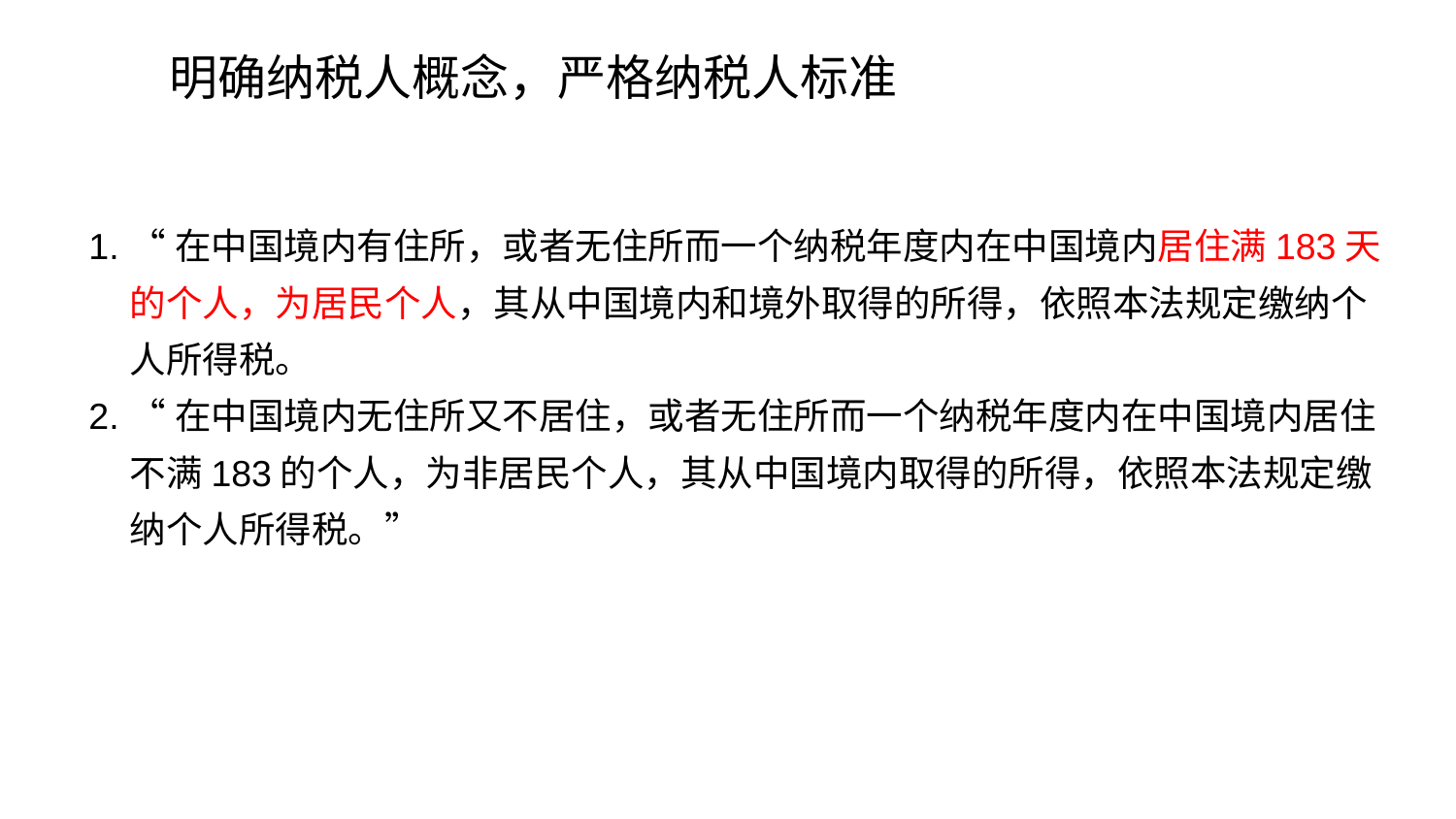

# 明确纳税人概念，严格纳税人标准
“在中国境内有住所，或者无住所而一个纳税年度内在中国境内居住满183天的个人，为居民个人，其从中国境内和境外取得的所得，依照本法规定缴纳个人所得税。
“在中国境内无住所又不居住，或者无住所而一个纳税年度内在中国境内居住不满183的个人，为非居民个人，其从中国境内取得的所得，依照本法规定缴纳个人所得税。”